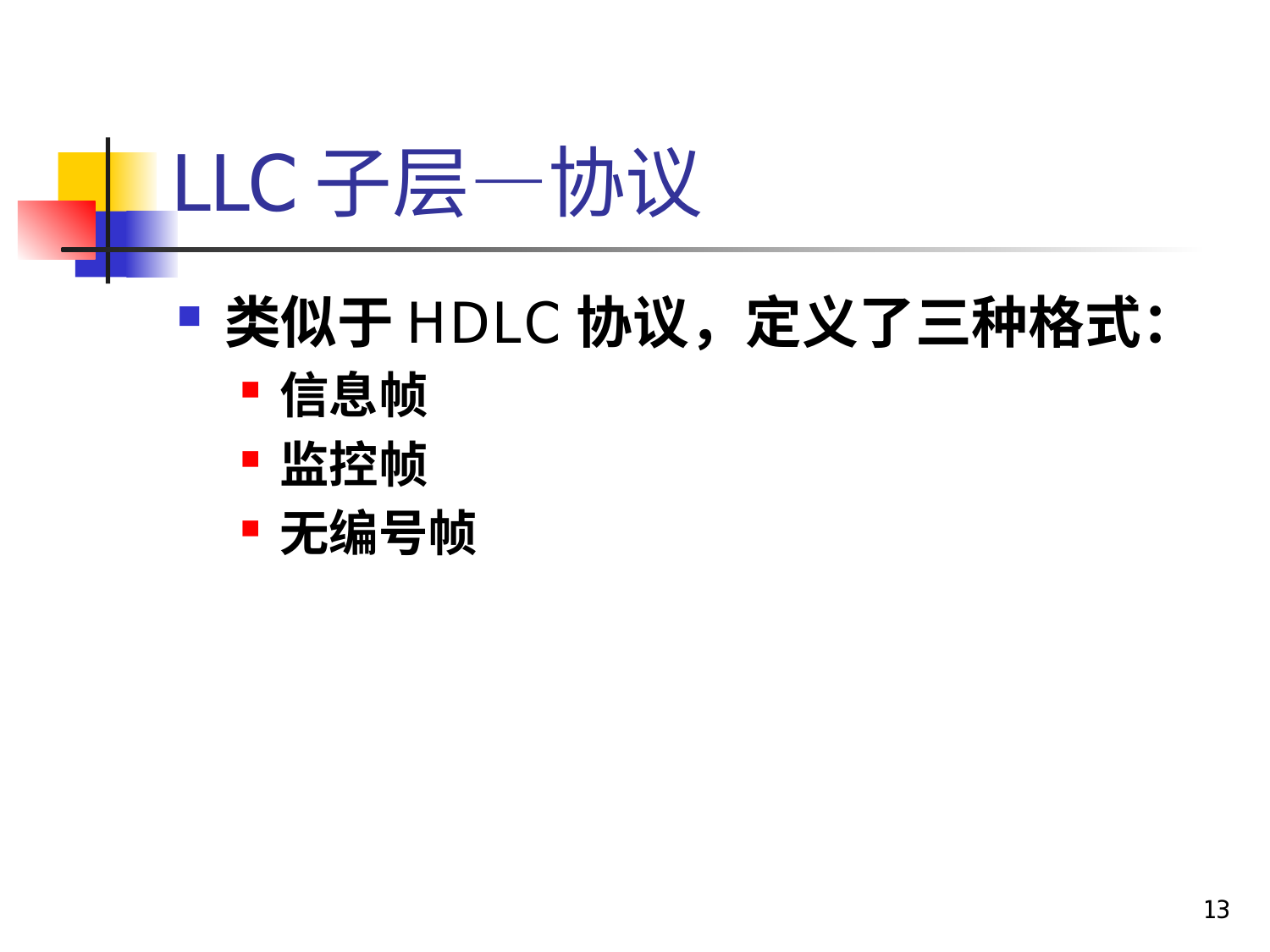

# LLC子层—协议
类似于HDLC协议，定义了三种格式：
信息帧
监控帧
无编号帧
13